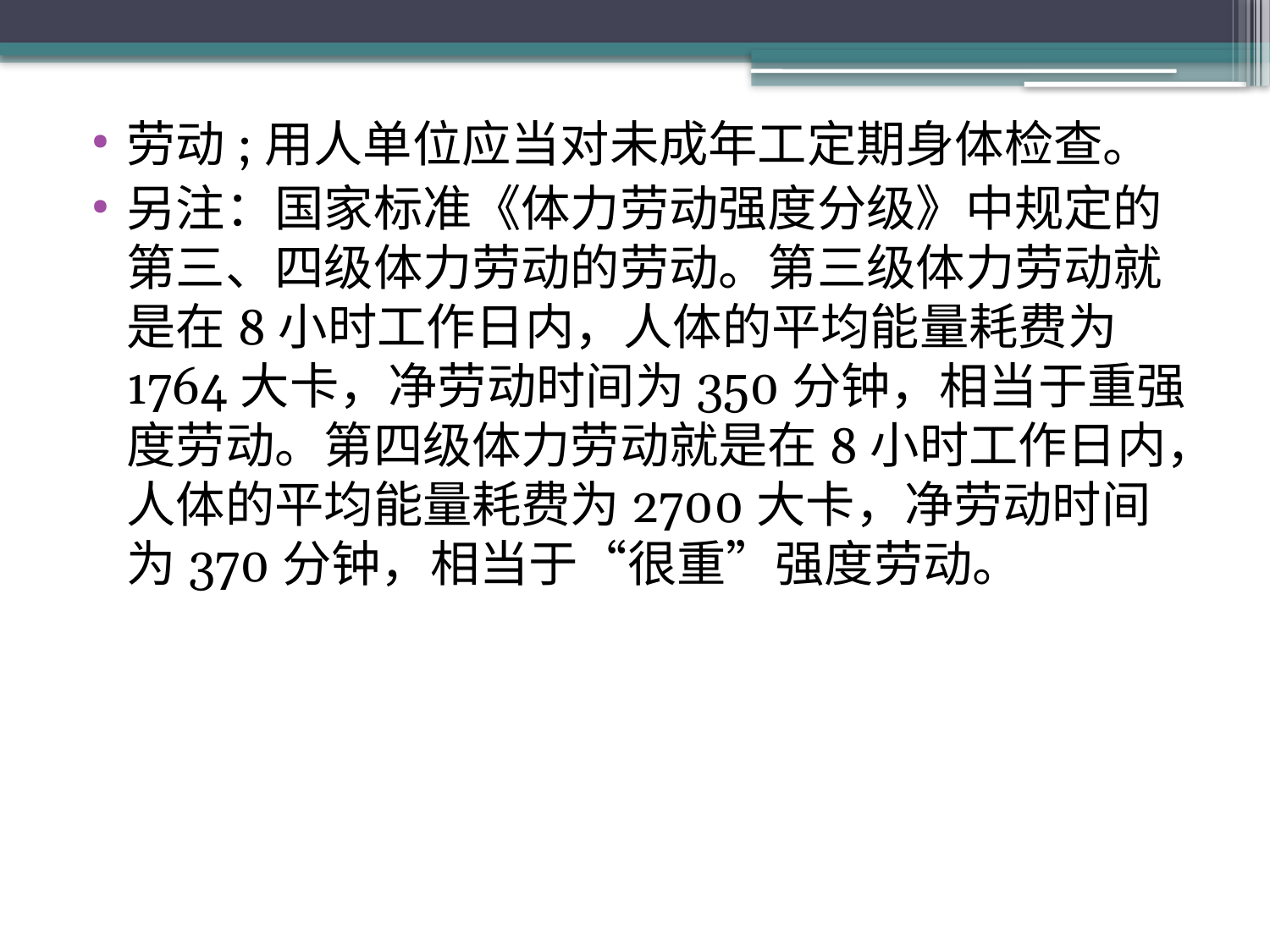

劳动;用人单位应当对未成年工定期身体检查。
另注：国家标准《体力劳动强度分级》中规定的第三、四级体力劳动的劳动。第三级体力劳动就是在8小时工作日内，人体的平均能量耗费为1764大卡，净劳动时间为350分钟，相当于重强度劳动。第四级体力劳动就是在8小时工作日内，人体的平均能量耗费为2700大卡，净劳动时间为370分钟，相当于“很重”强度劳动。